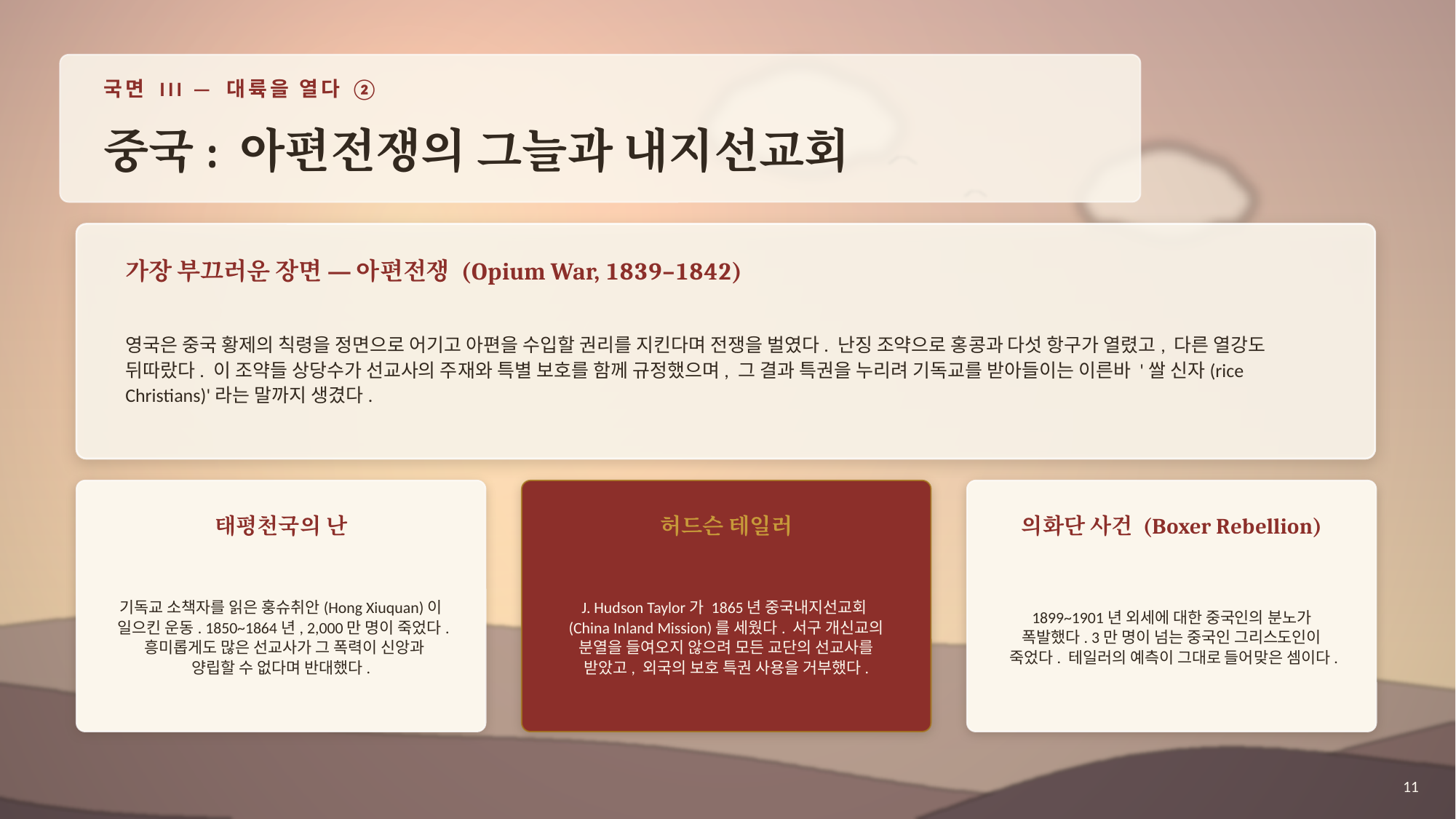

국면 III — 대륙을 열다 ②
중국: 아편전쟁의 그늘과 내지선교회

가장 부끄러운 장면 — 아편전쟁 (Opium War, 1839–1842)
영국은 중국 황제의 칙령을 정면으로 어기고 아편을 수입할 권리를 지킨다며 전쟁을 벌였다. 난징 조약으로 홍콩과 다섯 항구가 열렸고, 다른 열강도 뒤따랐다. 이 조약들 상당수가 선교사의 주재와 특별 보호를 함께 규정했으며, 그 결과 특권을 누리려 기독교를 받아들이는 이른바 '쌀 신자(rice Christians)'라는 말까지 생겼다.

태평천국의 난
허드슨 테일러
의화단 사건 (Boxer Rebellion)
기독교 소책자를 읽은 훙슈취안(Hong Xiuquan)이 일으킨 운동. 1850~1864년, 2,000만 명이 죽었다. 흥미롭게도 많은 선교사가 그 폭력이 신앙과 양립할 수 없다며 반대했다.
J. Hudson Taylor가 1865년 중국내지선교회(China Inland Mission)를 세웠다. 서구 개신교의 분열을 들여오지 않으려 모든 교단의 선교사를 받았고, 외국의 보호 특권 사용을 거부했다.
1899~1901년 외세에 대한 중국인의 분노가 폭발했다. 3만 명이 넘는 중국인 그리스도인이 죽었다. 테일러의 예측이 그대로 들어맞은 셈이다.
11